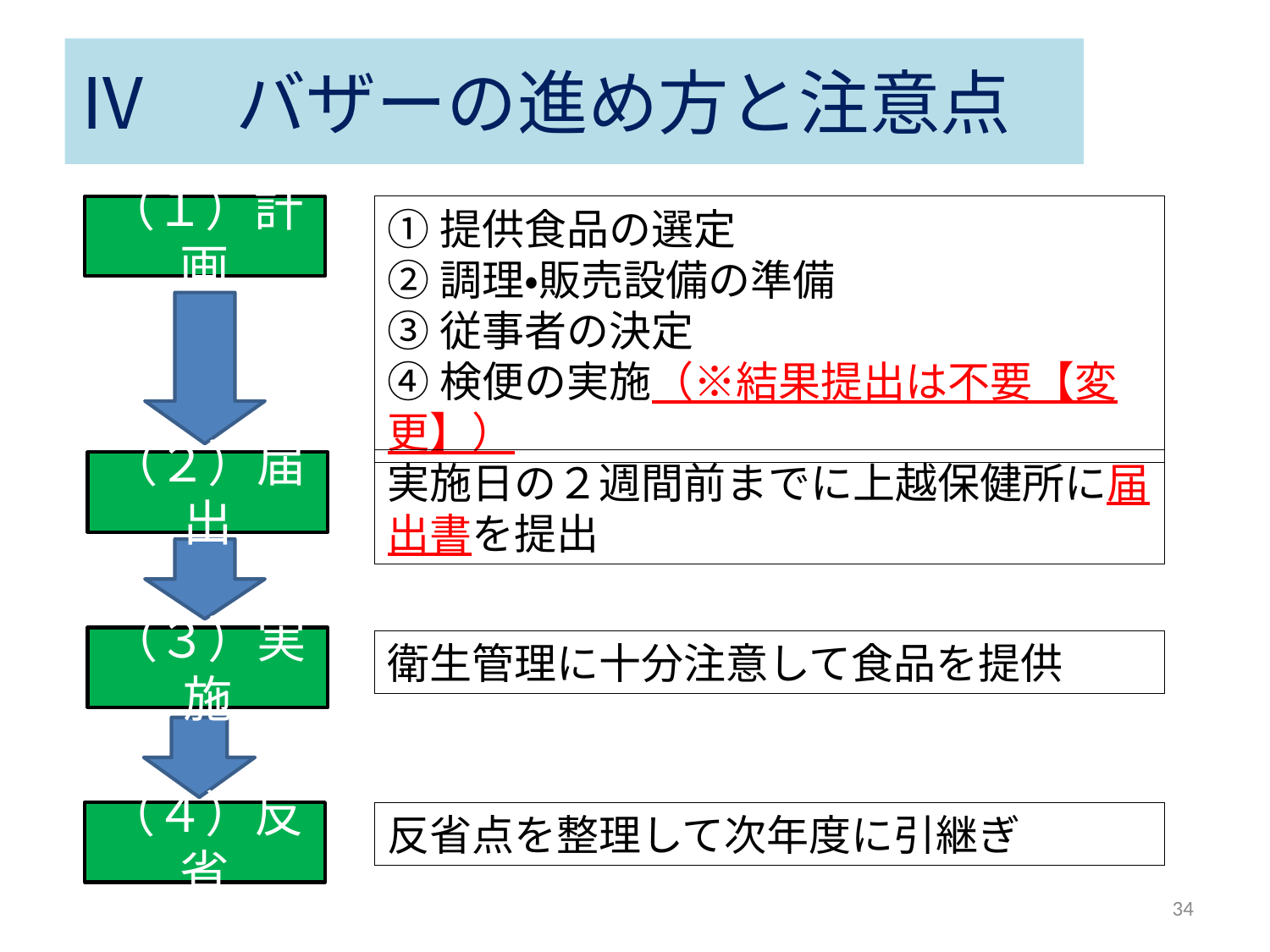

Ⅳ　バザーの進め方と注意点
（１）計画
①提供食品の選定
②調理・販売設備の準備
③従事者の決定
④検便の実施（※結果提出は不要【変更】）

実施日の２週間前までに上越保健所に届出書を提出
（２）届出

（３）実施
衛生管理に十分注意して食品を提供

（４）反省
反省点を整理して次年度に引継ぎ
34